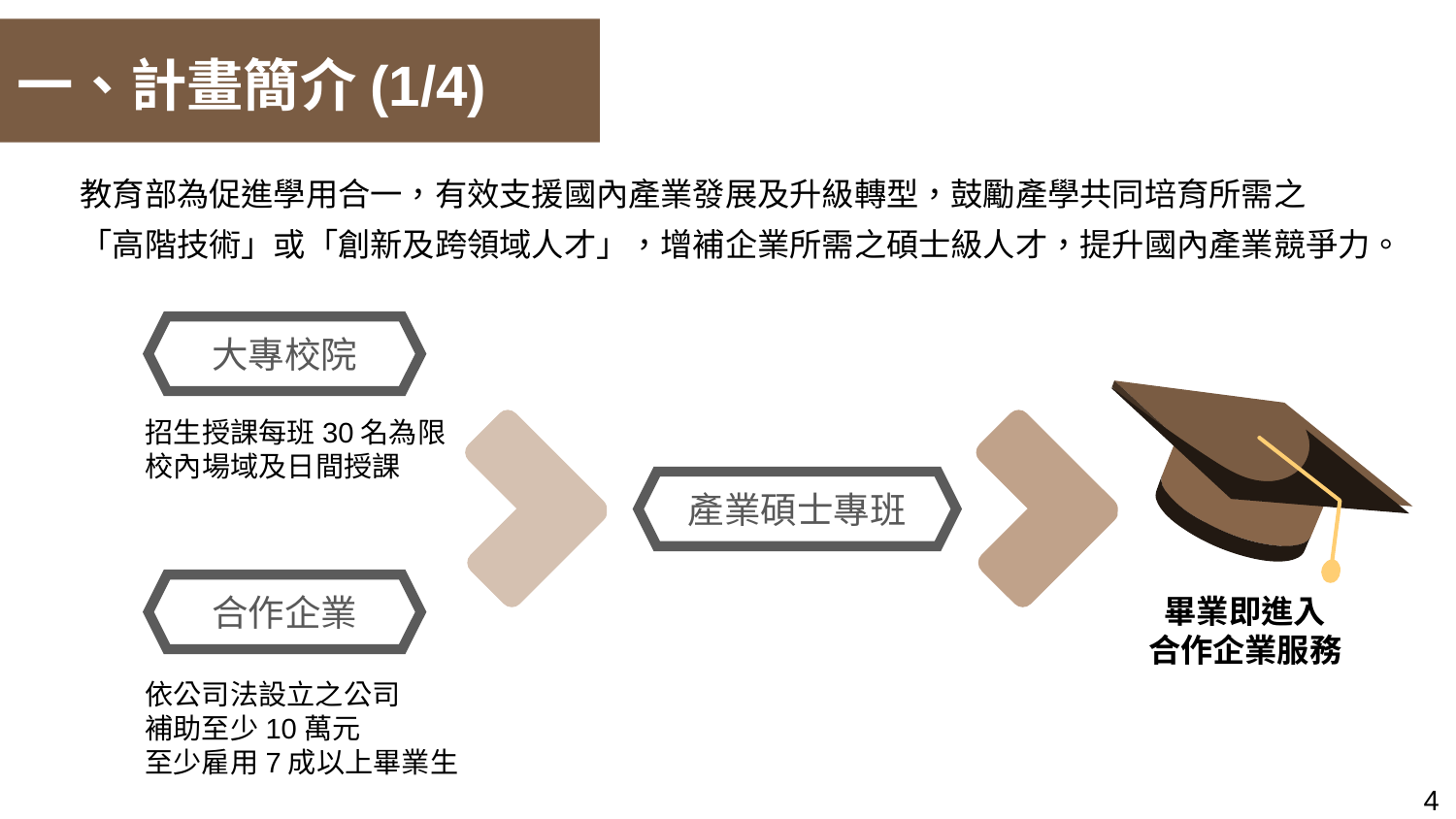

一、計畫簡介(1/4)
教育部為促進學用合一，有效支援國內產業發展及升級轉型，鼓勵產學共同培育所需之
「高階技術」或「創新及跨領域人才」，增補企業所需之碩士級人才，提升國內產業競爭力。
大專校院

招生授課每班30名為限
校內場域及日間授課
合作企業
依公司法設立之公司
補助至少10萬元
至少雇用7成以上畢業生

產業碩士專班
畢業即進入
合作企業服務
4